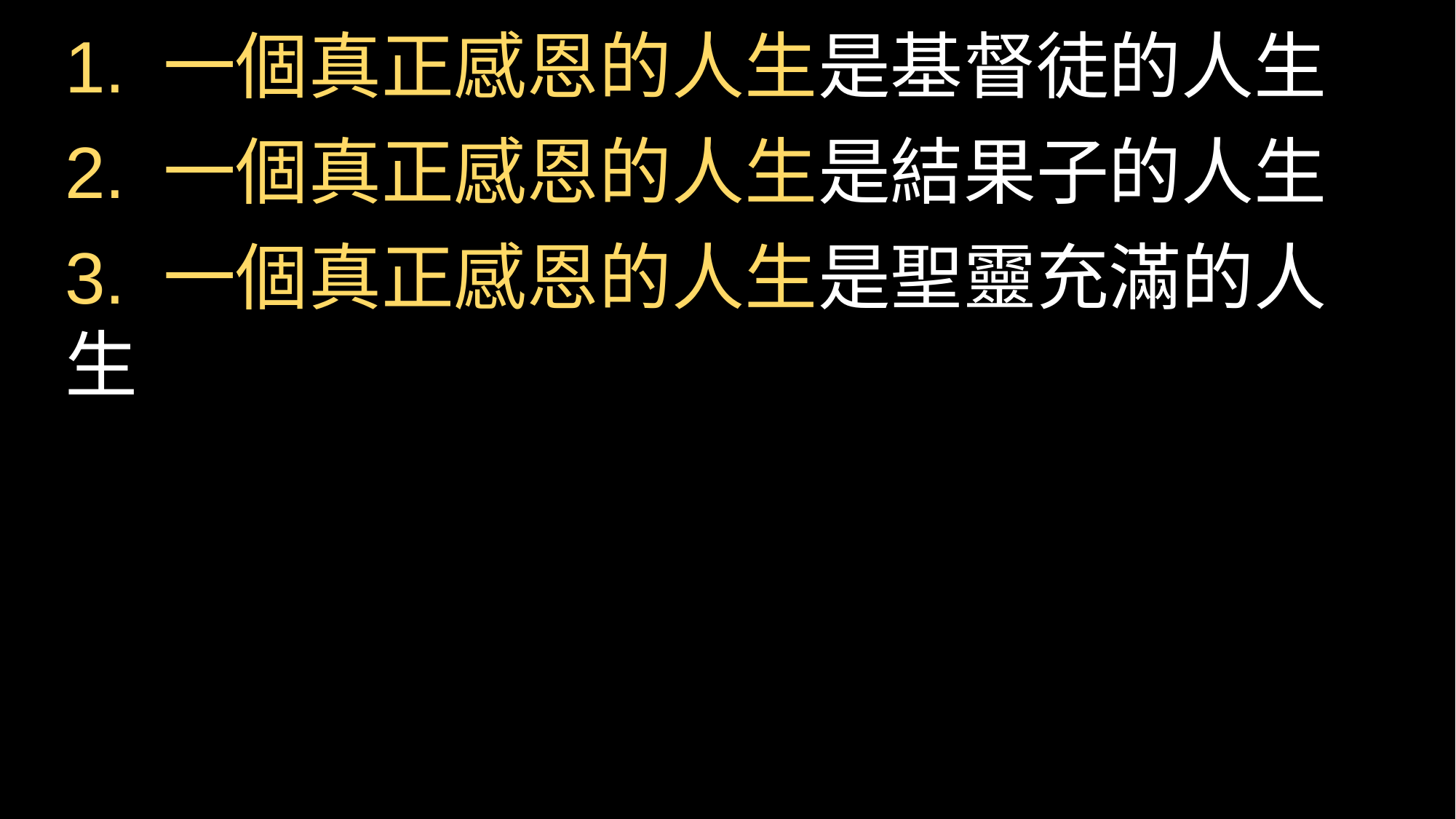

1. 一個真正感恩的人生是基督徒的人生
2. 一個真正感恩的人生是結果子的人生
3. 一個真正感恩的人生是聖靈充滿的人生